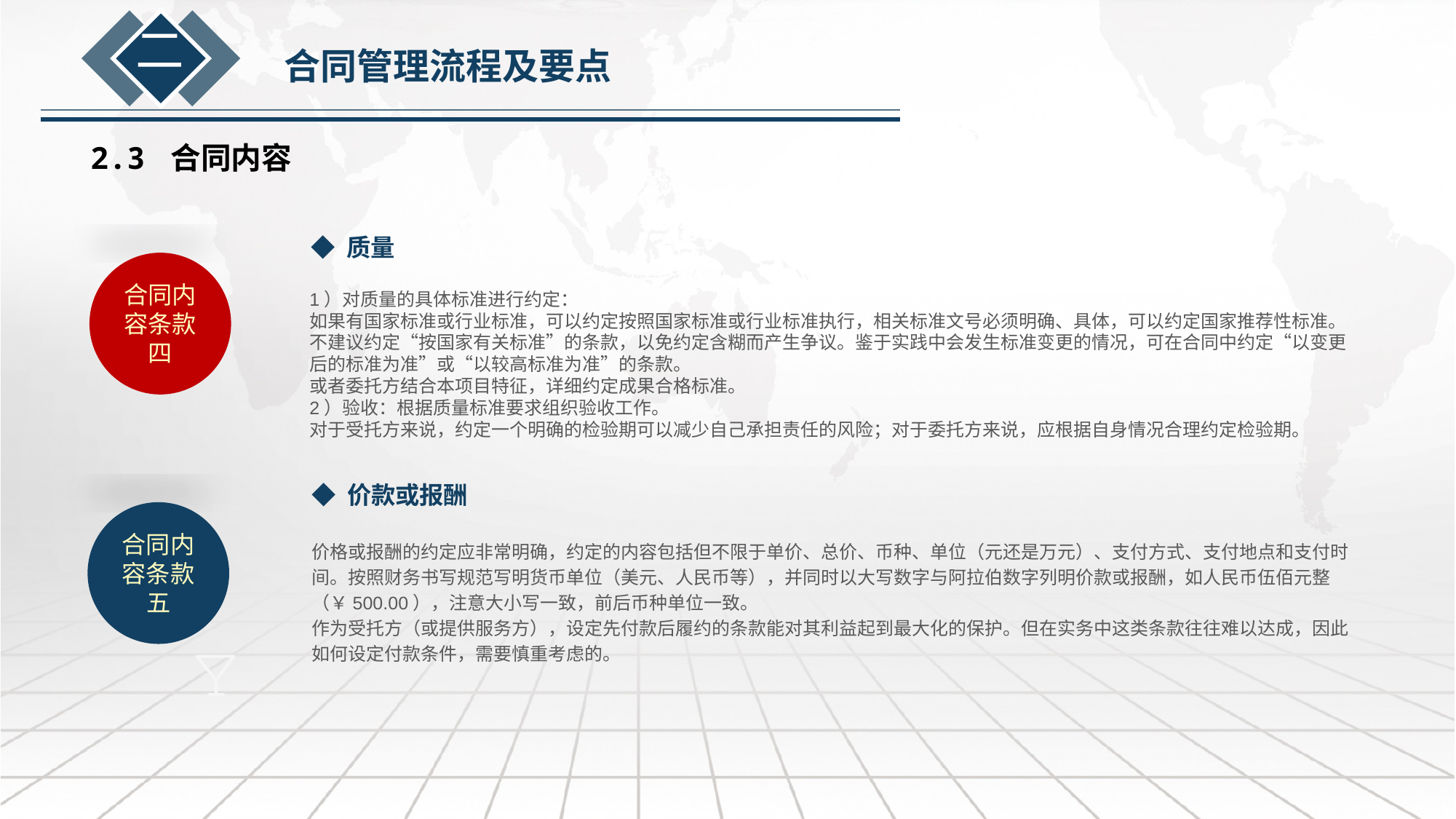

二

合同管理流程及要点
2.3 合同内容

◆ 质量
合同内容条款四
1）对质量的具体标准进行约定：
如果有国家标准或行业标准，可以约定按照国家标准或行业标准执行，相关标准文号必须明确、具体，可以约定国家推荐性标准。不建议约定“按国家有关标准”的条款，以免约定含糊而产生争议。鉴于实践中会发生标准变更的情况，可在合同中约定“以变更后的标准为准”或“以较高标准为准”的条款。
或者委托方结合本项目特征，详细约定成果合格标准。
2）验收：根据质量标准要求组织验收工作。
对于受托方来说，约定一个明确的检验期可以减少自己承担责任的风险；对于委托方来说，应根据自身情况合理约定检验期。

◆ 价款或报酬
合同内容条款五
价格或报酬的约定应非常明确，约定的内容包括但不限于单价、总价、币种、单位（元还是万元）、支付方式、支付地点和支付时间。按照财务书写规范写明货币单位（美元、人民币等），并同时以大写数字与阿拉伯数字列明价款或报酬，如人民币伍佰元整（￥500.00），注意大小写一致，前后币种单位一致。
作为受托方（或提供服务方），设定先付款后履约的条款能对其利益起到最大化的保护。但在实务中这类条款往往难以达成，因此如何设定付款条件，需要慎重考虑的。